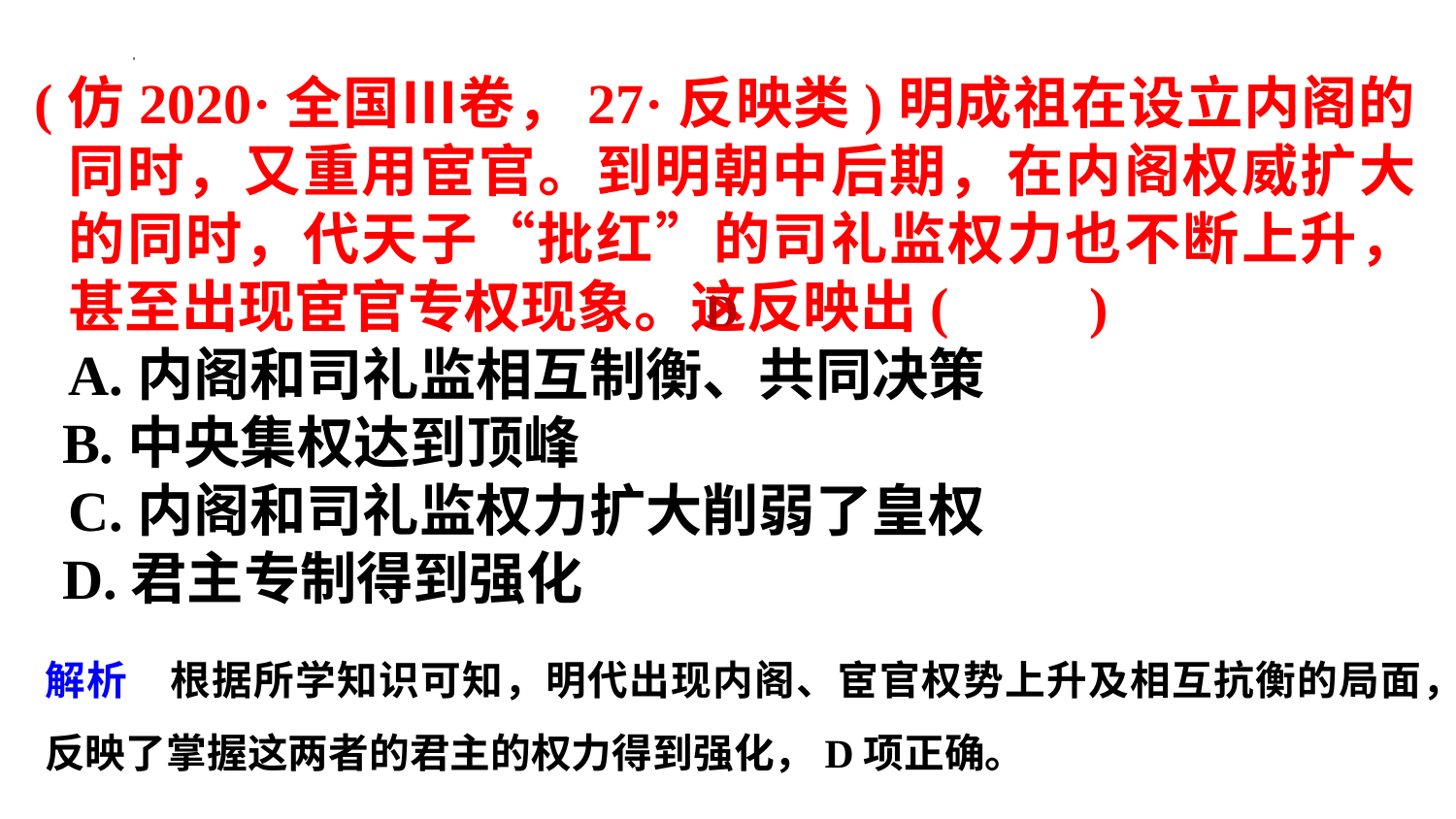

(仿2020·全国Ⅲ卷，27·反映类)明成祖在设立内阁的同时，又重用宦官。到明朝中后期，在内阁权威扩大的同时，代天子“批红”的司礼监权力也不断上升，甚至出现宦官专权现象。这反映出(　　)
	A.内阁和司礼监相互制衡、共同决策
  B.中央集权达到顶峰
	C.内阁和司礼监权力扩大削弱了皇权
  D.君主专制得到强化
D
解析　根据所学知识可知，明代出现内阁、宦官权势上升及相互抗衡的局面，反映了掌握这两者的君主的权力得到强化，D项正确。